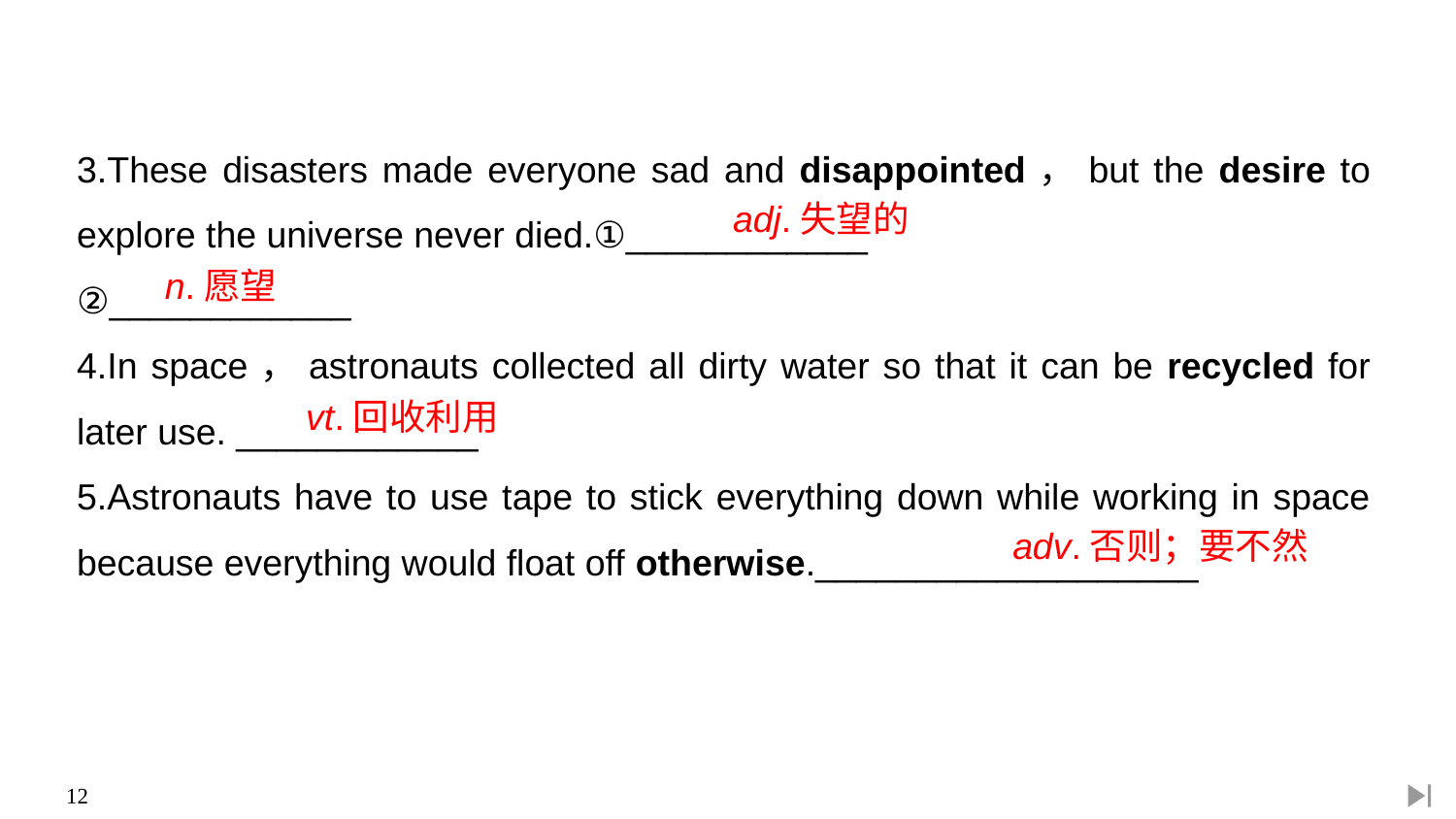

3.These disasters made everyone sad and disappointed，but the desire to explore the universe never died.①____________
②____________
4.In space，astronauts collected all dirty water so that it can be recycled for later use. ____________
5.Astronauts have to use tape to stick everything down while working in space because everything would float off otherwise.___________________
adj.失望的
n.愿望
vt.回收利用
adv.否则；要不然